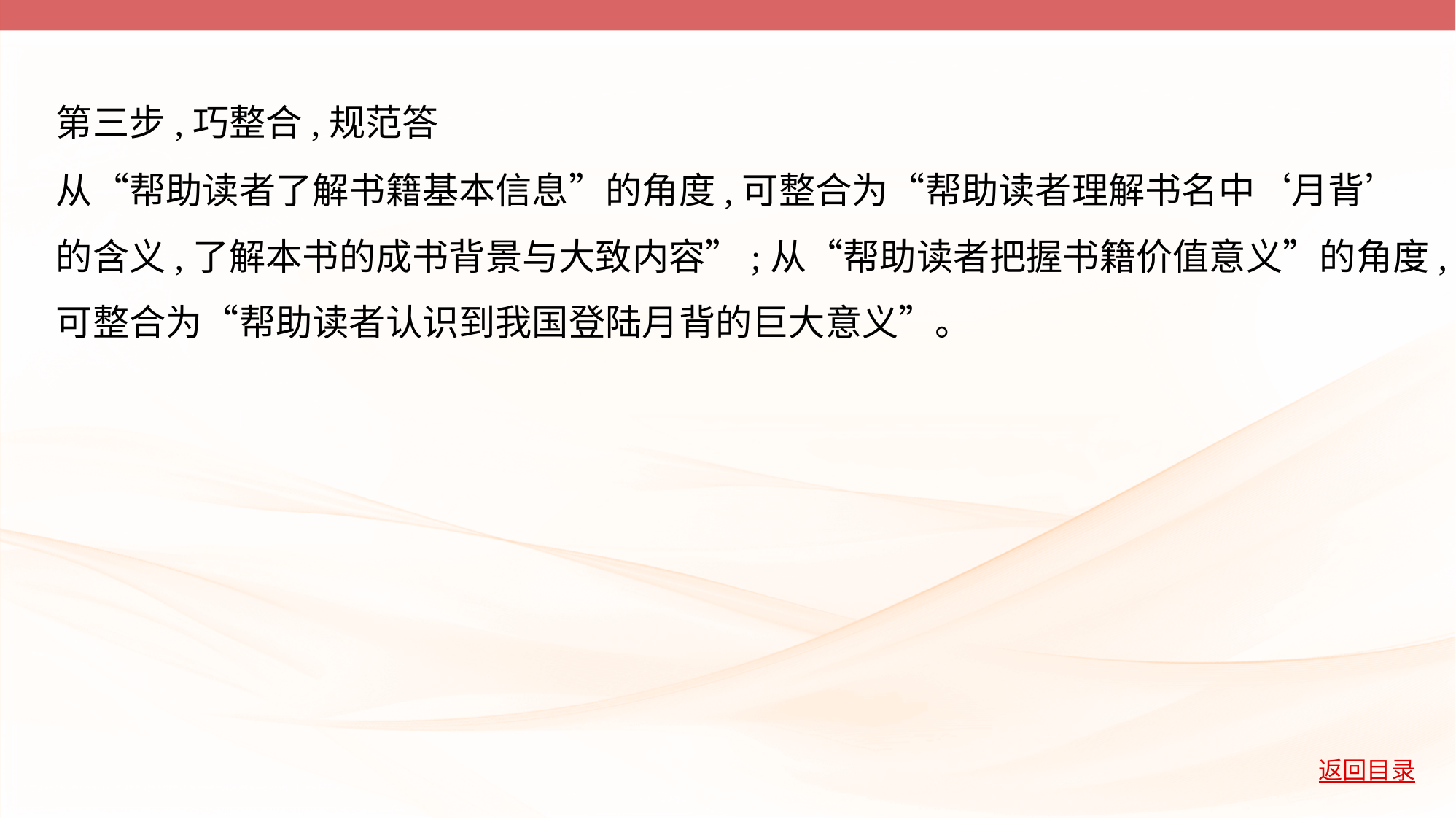

第三步,巧整合,规范答
从“帮助读者了解书籍基本信息”的角度,可整合为“帮助读者理解书名中‘月背’
的含义,了解本书的成书背景与大致内容”;从“帮助读者把握书籍价值意义”的角度,
可整合为“帮助读者认识到我国登陆月背的巨大意义”。